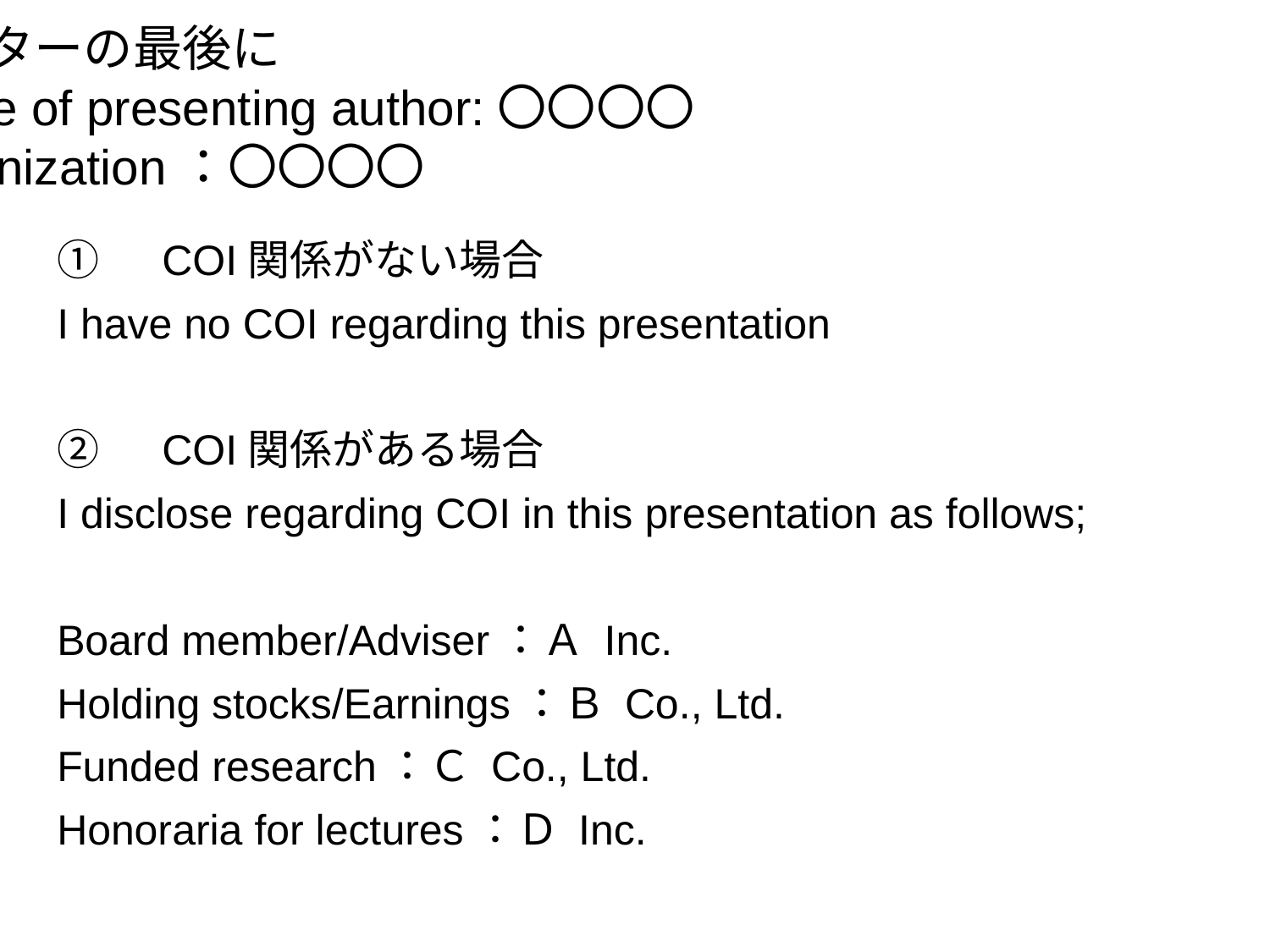

ポスターの最後に
Name of presenting author:〇〇〇〇
Organization：〇〇〇〇

①　COI関係がない場合
I have no COI regarding this presentation

②　COI関係がある場合
I disclose regarding COI in this presentation as follows;

Board member/Adviser：Ａ Inc.
Holding stocks/Earnings：Ｂ Co., Ltd.
Funded research：Ｃ Co., Ltd.
Honoraria for lectures：Ｄ Inc.